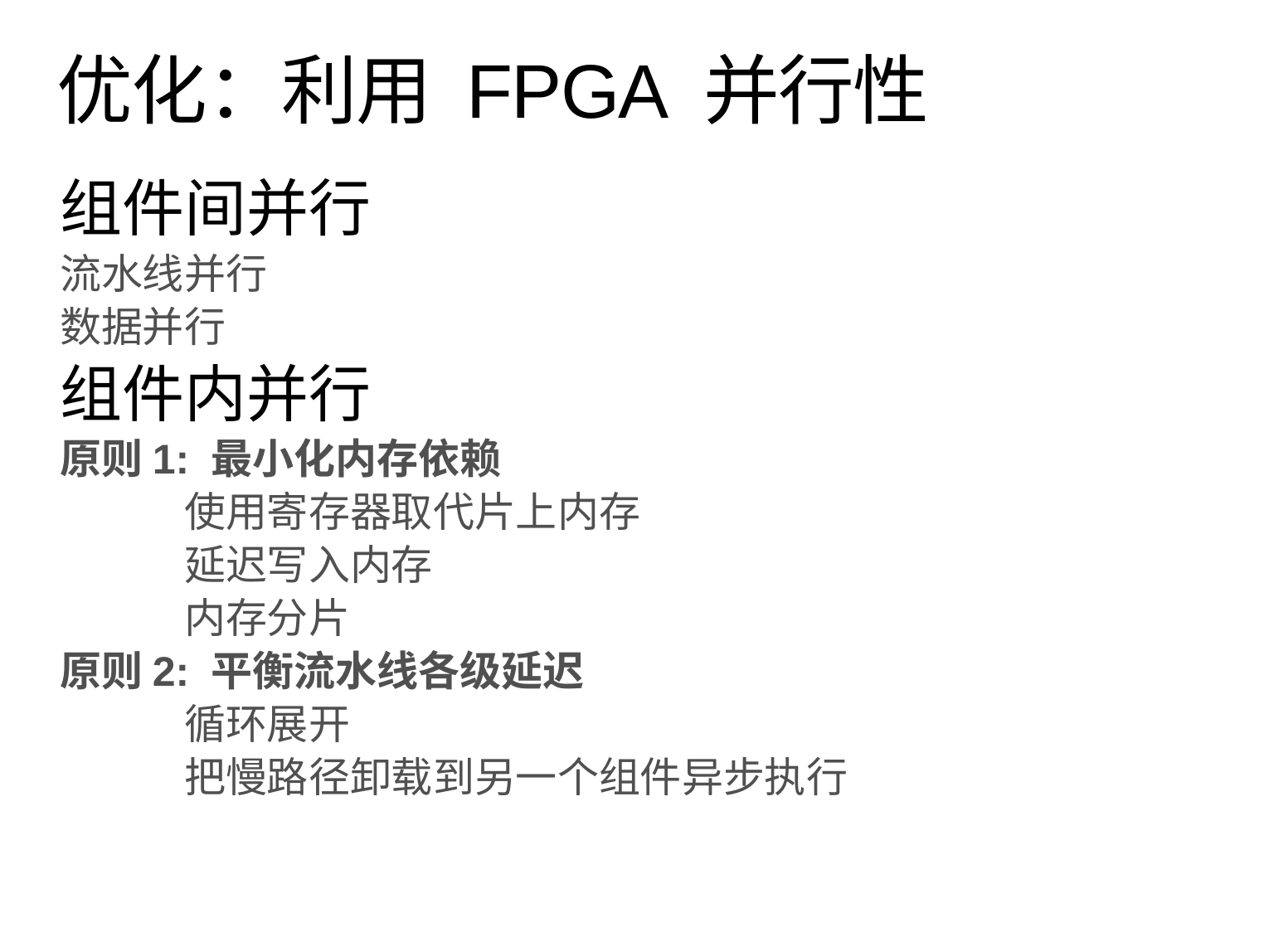

34
# 优化：利用 FPGA 并行性
组件间并行
流水线并行
数据并行
组件内并行
原则1: 最小化内存依赖
	使用寄存器取代片上内存
	延迟写入内存
	内存分片
原则2: 平衡流水线各级延迟
	循环展开
	把慢路径卸载到另一个组件异步执行